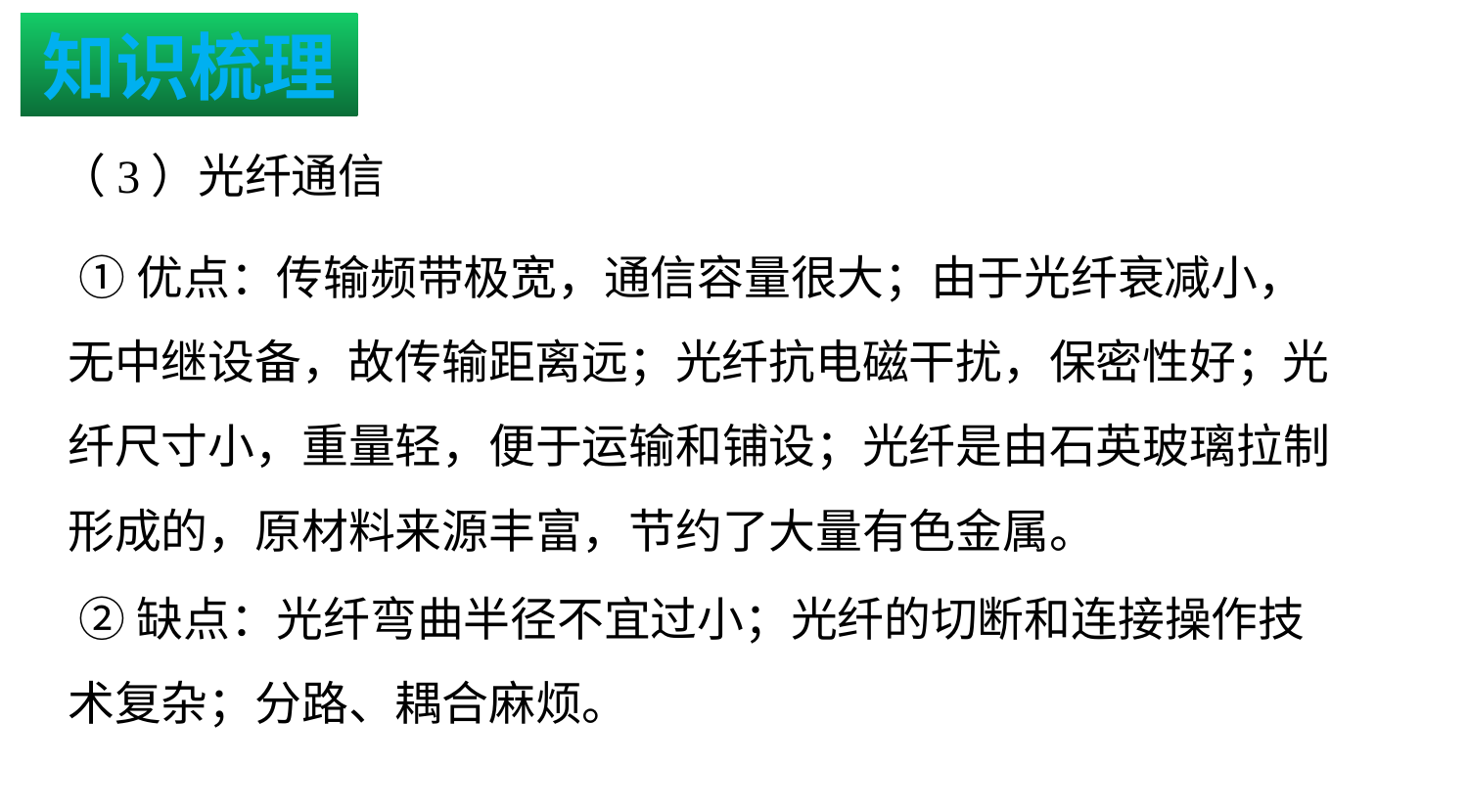

知识梳理
（3）光纤通信
 ①优点：传输频带极宽，通信容量很大；由于光纤衰减小，无中继设备，故传输距离远；光纤抗电磁干扰，保密性好；光纤尺寸小，重量轻，便于运输和铺设；光纤是由石英玻璃拉制形成的，原材料来源丰富，节约了大量有色金属。
 ②缺点：光纤弯曲半径不宜过小；光纤的切断和连接操作技术复杂；分路、耦合麻烦。